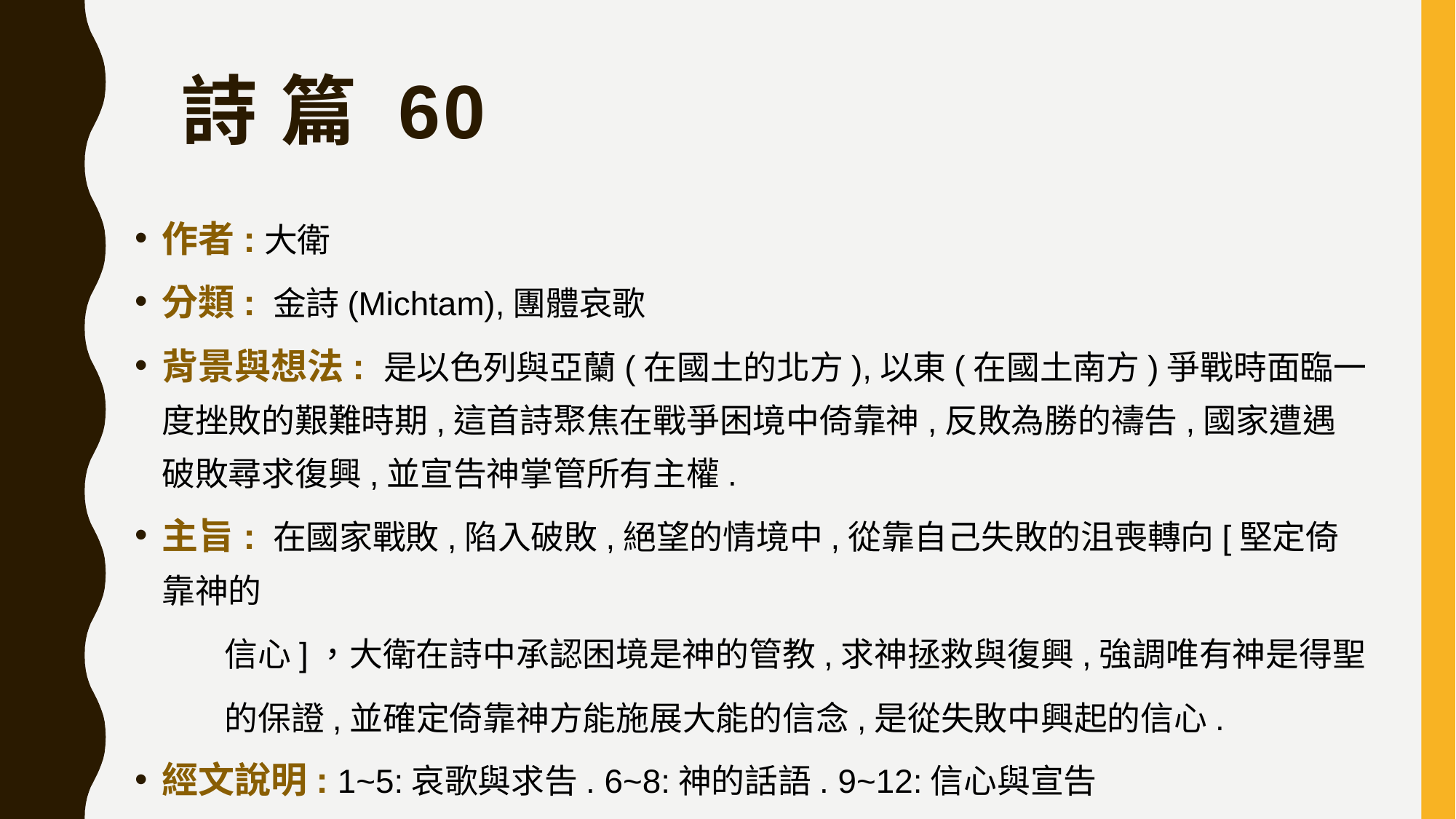

# 詩 篇 60
作者:大衛
分類: 金詩(Michtam),團體哀歌
背景與想法: 是以色列與亞蘭(在國土的北方),以東(在國土南方)爭戰時面臨一度挫敗的艱難時期,這首詩聚焦在戰爭困境中倚靠神,反敗為勝的禱告,國家遭遇破敗尋求復興,並宣告神掌管所有主權.
主旨: 在國家戰敗,陷入破敗,絕望的情境中,從靠自己失敗的沮喪轉向[堅定倚靠神的
           信心]，大衛在詩中承認困境是神的管教,求神拯救與復興,強調唯有神是得聖
           的保證,並確定倚靠神方能施展大能的信念,是從失敗中興起的信心.
經文說明: 1~5:哀歌與求告. 6~8:神的話語. 9~12:信心與宣告